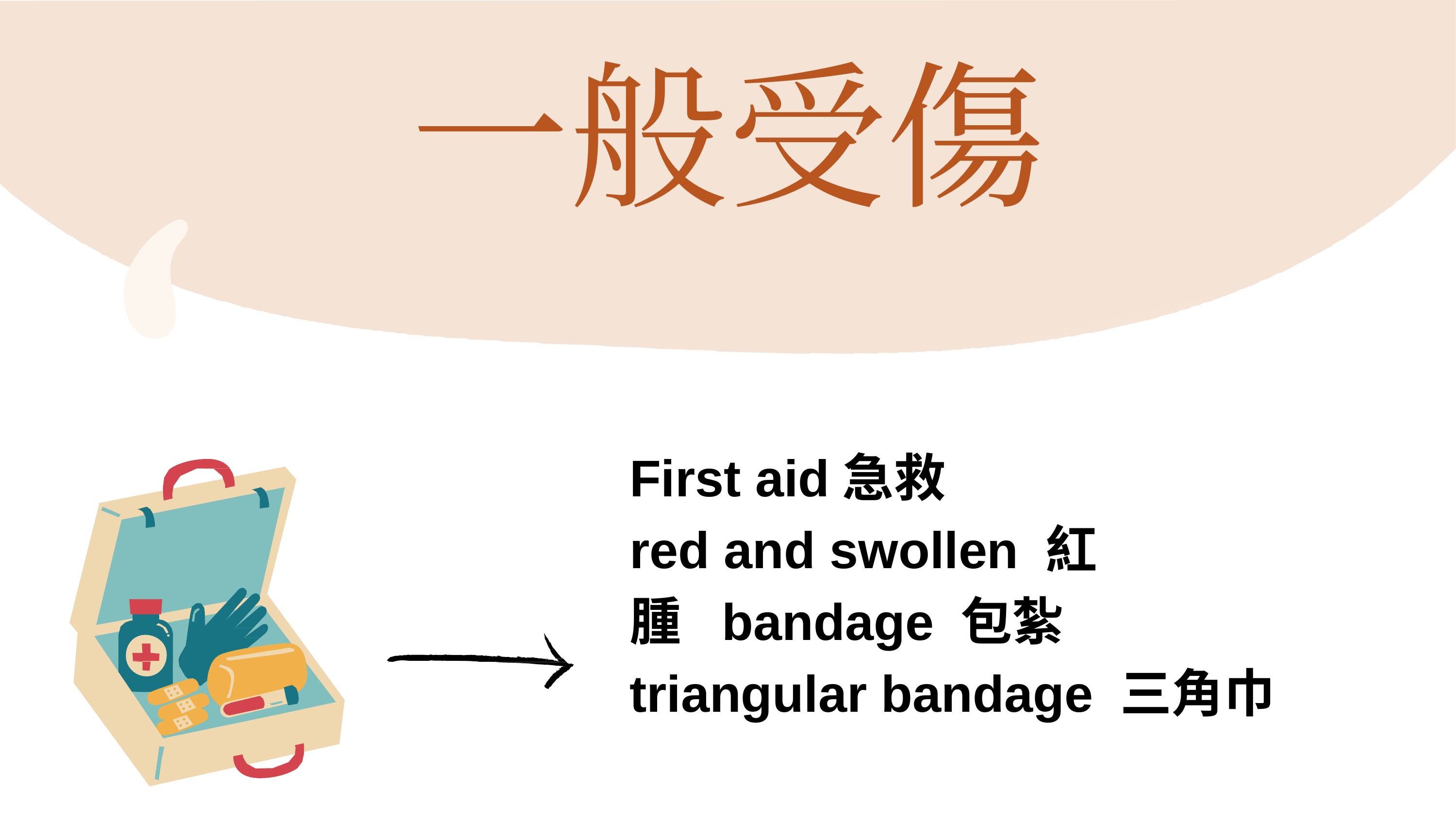

# ⼀般受傷
First aid急救
red and swollen 紅腫  bandage 包紮
triangular bandage 三⾓⼱